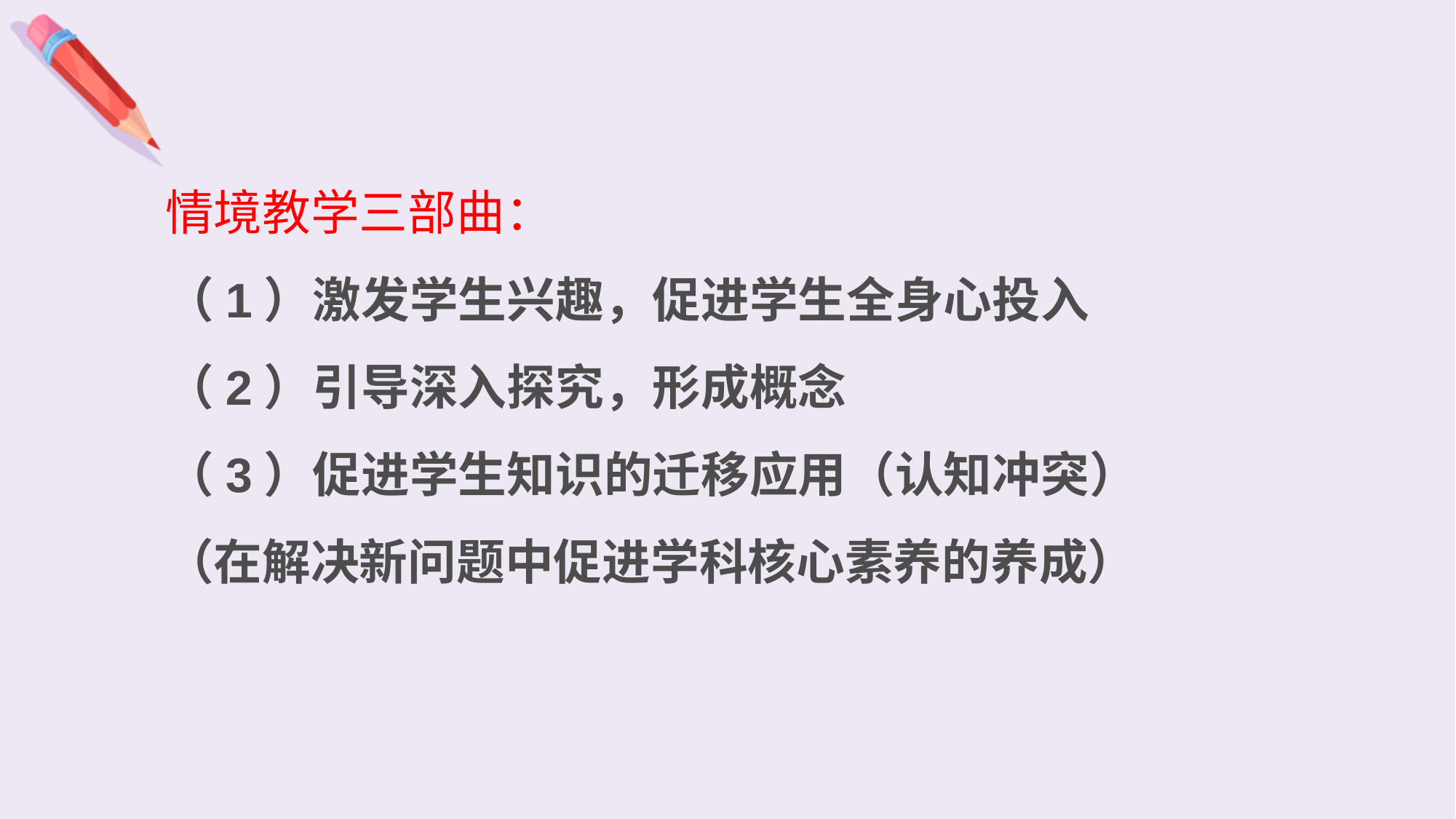

情境教学三部曲：
（1）激发学生兴趣，促进学生全身心投入
（2）引导深入探究，形成概念
（3）促进学生知识的迁移应用（认知冲突）
（在解决新问题中促进学科核心素养的养成）